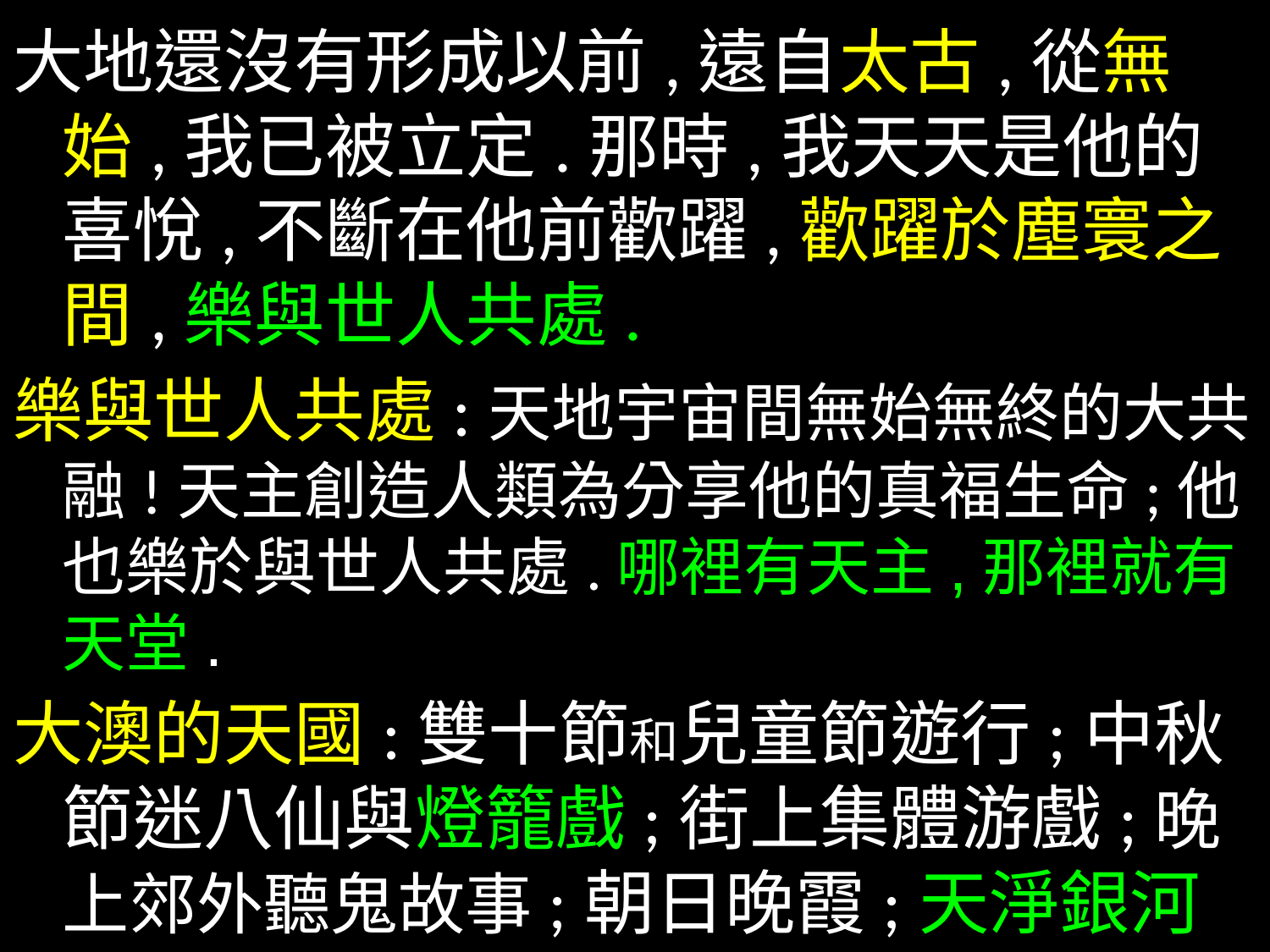

大地還沒有形成以前,遠自太古,從無始,我已被立定.那時,我天天是他的喜悅,不斷在他前歡躍,歡躍於塵寰之間,樂與世人共處.
樂與世人共處:天地宇宙間無始無終的大共融!天主創造人類為分享他的真福生命;他也樂於與世人共處.哪裡有天主,那裡就有天堂.
大澳的天國:雙十節和兒童節遊行;中秋節迷八仙與燈籠戲;街上集體游戲;晚上郊外聽鬼故事;朝日晚霞;天淨銀河垂地范仲淹